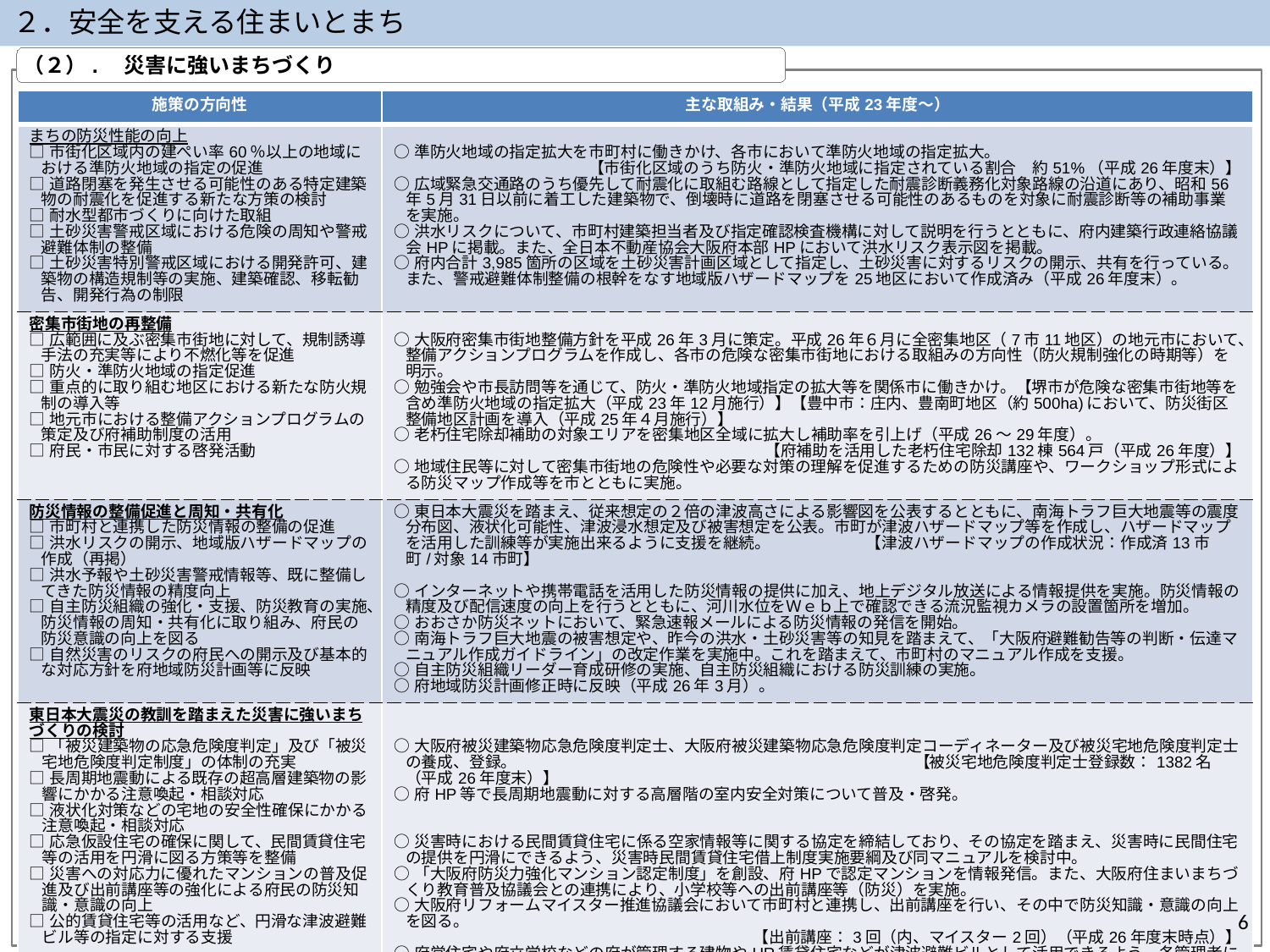

２．安全を支える住まいとまち
（２）.　災害に強いまちづくり

| 施策の方向性 | 主な取組み・結果（平成23年度～） |
| --- | --- |
| まちの防災性能の向上 □市街化区域内の建ぺい率60％以上の地域における準防火地域の指定の促進 □道路閉塞を発生させる可能性のある特定建築物の耐震化を促進する新たな方策の検討 □耐水型都市づくりに向けた取組 □土砂災害警戒区域における危険の周知や警戒避難体制の整備 □土砂災害特別警戒区域における開発許可、建築物の構造規制等の実施、建築確認、移転勧告、開発行為の制限 | ○準防火地域の指定拡大を市町村に働きかけ、各市において準防火地域の指定拡大。 【市街化区域のうち防火・準防火地域に指定されている割合　約51%（平成26年度末）】 ○広域緊急交通路のうち優先して耐震化に取組む路線として指定した耐震診断義務化対象路線の沿道にあり、昭和56年5月31日以前に着工した建築物で、倒壊時に道路を閉塞させる可能性のあるものを対象に耐震診断等の補助事業を実施。 ○洪水リスクについて、市町村建築担当者及び指定確認検査機構に対して説明を行うとともに、府内建築行政連絡協議会HPに掲載。また、全日本不動産協会大阪府本部HPにおいて洪水リスク表示図を掲載。 ○府内合計3,985箇所の区域を土砂災害計画区域として指定し、土砂災害に対するリスクの開示、共有を行っている。また、警戒避難体制整備の根幹をなす地域版ハザードマップを25地区において作成済み（平成26年度末）。 |
| 密集市街地の再整備 □広範囲に及ぶ密集市街地に対して、規制誘導手法の充実等により不燃化等を促進 □防火・準防火地域の指定促進 □重点的に取り組む地区における新たな防火規制の導入等 □地元市における整備アクションプログラムの策定及び府補助制度の活用 □府民・市民に対する啓発活動 | ○大阪府密集市街地整備方針を平成26年3月に策定。平成26年６月に全密集地区（7市11地区）の地元市において、整備アクションプログラムを作成し、各市の危険な密集市街地における取組みの方向性（防火規制強化の時期等）を明示。 ○勉強会や市長訪問等を通じて、防火・準防火地域指定の拡大等を関係市に働きかけ。【堺市が危険な密集市街地等を含め準防火地域の指定拡大（平成23年12月施行）】【豊中市：庄内、豊南町地区（約500ha)において、防災街区整備地区計画を導入（平成25年４月施行）】 ○老朽住宅除却補助の対象エリアを密集地区全域に拡大し補助率を引上げ（平成26～29年度）。 【府補助を活用した老朽住宅除却132棟564戸（平成26年度）】 ○地域住民等に対して密集市街地の危険性や必要な対策の理解を促進するための防災講座や、ワークショップ形式による防災マップ作成等を市とともに実施。 |
| 防災情報の整備促進と周知・共有化 □市町村と連携した防災情報の整備の促進 □洪水リスクの開示、地域版ハザードマップの作成（再掲） □洪水予報や土砂災害警戒情報等、既に整備してきた防災情報の精度向上 □自主防災組織の強化・支援、防災教育の実施、防災情報の周知・共有化に取り組み、府民の防災意識の向上を図る □自然災害のリスクの府民への開示及び基本的な対応方針を府地域防災計画等に反映 | ○東日本大震災を踏まえ、従来想定の２倍の津波高さによる影響図を公表するとともに、南海トラフ巨大地震等の震度分布図、液状化可能性、津波浸水想定及び被害想定を公表。市町が津波ハザードマップ等を作成し、ハザードマップを活用した訓練等が実施出来るように支援を継続。　　　　　　【津波ハザードマップの作成状況：作成済13市町/対象14市町】 ○インターネットや携帯電話を活用した防災情報の提供に加え、地上デジタル放送による情報提供を実施。防災情報の精度及び配信速度の向上を行うとともに、河川水位をＷｅｂ上で確認できる流況監視カメラの設置箇所を増加。 ○おおさか防災ネットにおいて、緊急速報メールによる防災情報の発信を開始。 ○南海トラフ巨大地震の被害想定や、昨今の洪水・土砂災害等の知見を踏まえて、「大阪府避難勧告等の判断・伝達マニュアル作成ガイドライン」の改定作業を実施中。これを踏まえて、市町村のマニュアル作成を支援。 ○自主防災組織リーダー育成研修の実施、自主防災組織における防災訓練の実施。 ○府地域防災計画修正時に反映（平成26年3月）。 |
| 東日本大震災の教訓を踏まえた災害に強いまちづくりの検討 □「被災建築物の応急危険度判定」及び「被災宅地危険度判定制度」の体制の充実 □長周期地震動による既存の超高層建築物の影響にかかる注意喚起・相談対応 □液状化対策などの宅地の安全性確保にかかる注意喚起・相談対応 □応急仮設住宅の確保に関して、民間賃貸住宅等の活用を円滑に図る方策等を整備 □災害への対応力に優れたマンションの普及促進及び出前講座等の強化による府民の防災知識・意識の向上 □公的賃貸住宅等の活用など、円滑な津波避難ビル等の指定に対する支援 | ○大阪府被災建築物応急危険度判定士、大阪府被災建築物応急危険度判定コーディネーター及び被災宅地危険度判定士の養成、登録。　　　　　　　　　　　　　　　　　　　　　　　　　【被災宅地危険度判定士登録数：1382名（平成26年度末）】 ○府HP等で長周期地震動に対する高層階の室内安全対策について普及・啓発。 ○災害時における民間賃貸住宅に係る空家情報等に関する協定を締結しており、その協定を踏まえ、災害時に民間住宅の提供を円滑にできるよう、災害時民間賃貸住宅借上制度実施要綱及び同マニュアルを検討中。 ○「大阪府防災力強化マンション認定制度」を創設、府HPで認定マンションを情報発信。また、大阪府住まいまちづくり教育普及協議会との連携により、小学校等への出前講座等（防災）を実施。 ○大阪府リフォームマイスター推進協議会において市町村と連携し、出前講座を行い、その中で防災知識・意識の向上を図る。 【出前講座：3回（内、マイスター2回）（平成26年度末時点）】 ○府営住宅や府立学校などの府が管理する建物やUR賃貸住宅などが津波避難ビルとして活用できるよう、各管理者に協力を求め、調整を実施。また、洪水等の避難についても同様の検討を実施中。 |
6